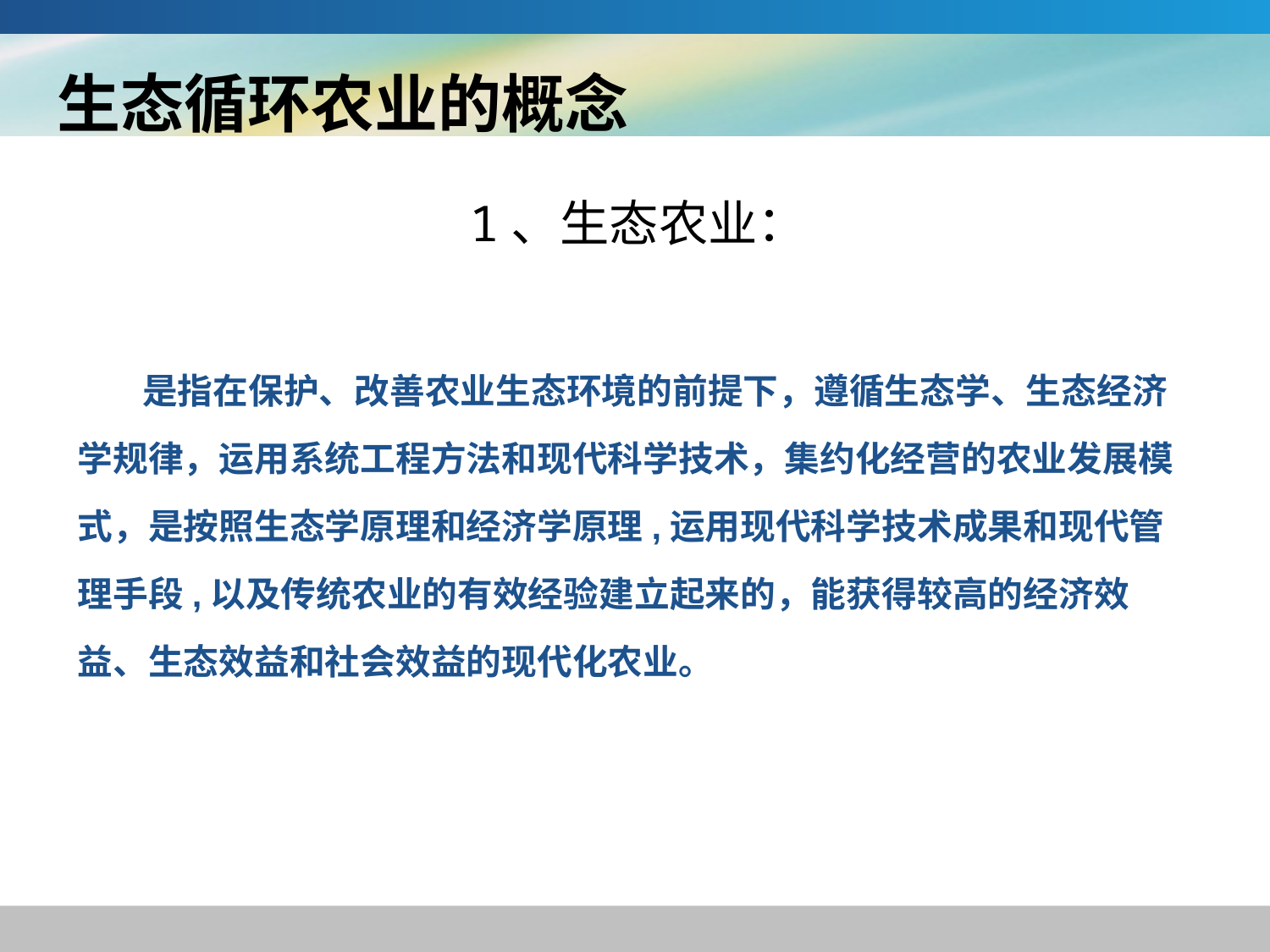

# 生态循环农业的概念
1、生态农业：
       是指在保护、改善农业生态环境的前提下，遵循生态学、生态经济学规律，运用系统工程方法和现代科学技术，集约化经营的农业发展模式，是按照生态学原理和经济学原理,运用现代科学技术成果和现代管理手段,以及传统农业的有效经验建立起来的，能获得较高的经济效益、生态效益和社会效益的现代化农业。